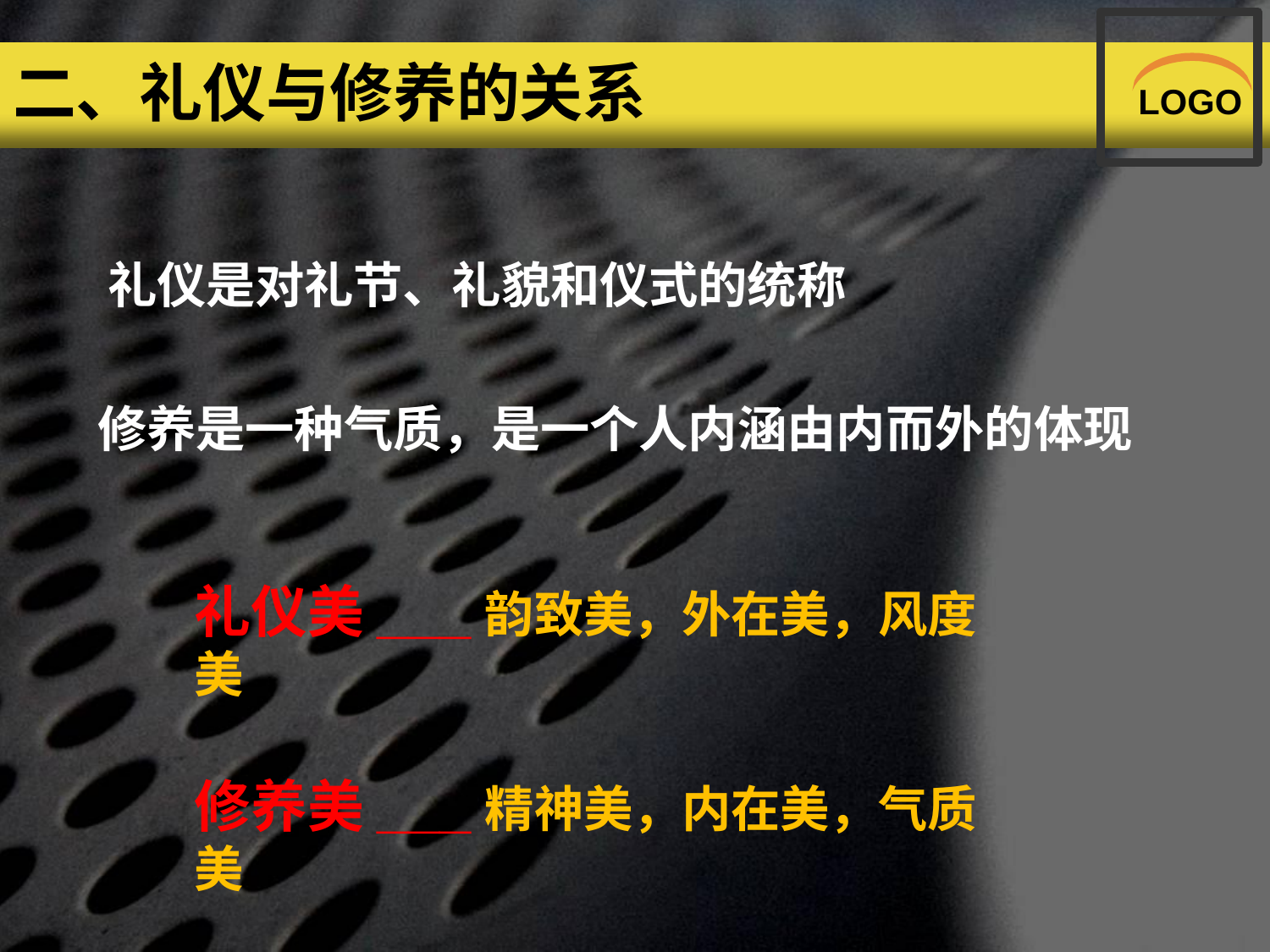

# 二、礼仪与修养的关系

LOGO

礼仪是对礼节、礼貌和仪式的统称

修养是一种气质，是一个人内涵由内而外的体现
礼仪美___韵致美，外在美，风度美

修养美___精神美，内在美，气质美